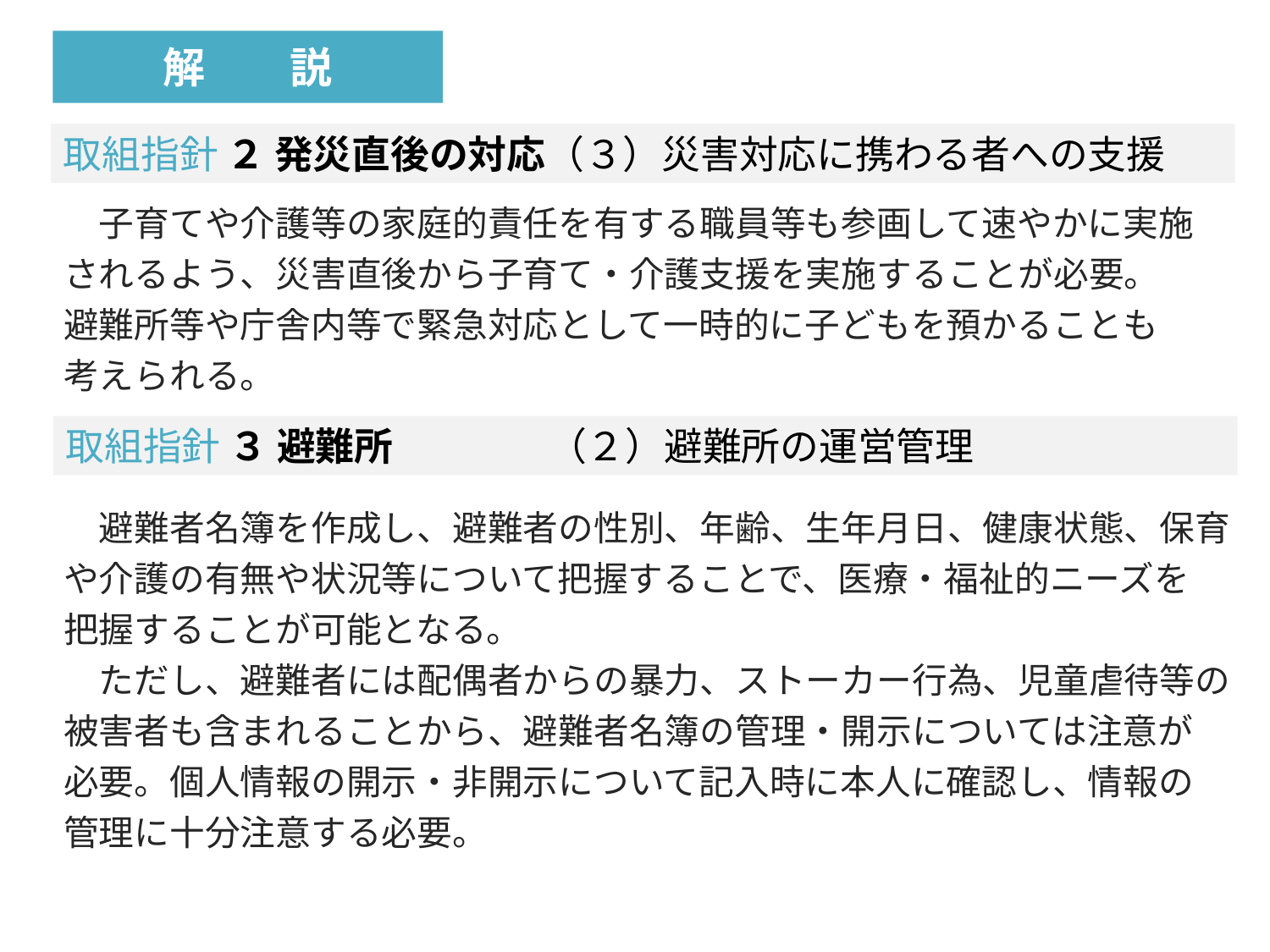

解　　説
取組指針 ２ 発災直後の対応（３）災害対応に携わる者への支援
　子育てや介護等の家庭的責任を有する職員等も参画して速やかに実施
されるよう、災害直後から子育て・介護支援を実施することが必要。
避難所等や庁舎内等で緊急対応として一時的に子どもを預かることも
考えられる。

　避難者名簿を作成し、避難者の性別、年齢、生年月日、健康状態、保育や介護の有無や状況等について把握することで、医療・福祉的ニーズを
把握することが可能となる。
　ただし、避難者には配偶者からの暴力、ストーカー行為、児童虐待等の被害者も含まれることから、避難者名簿の管理・開示については注意が
必要。個人情報の開示・非開示について記入時に本人に確認し、情報の
管理に十分注意する必要。
取組指針 ３ 避難所　　　　（２）避難所の運営管理